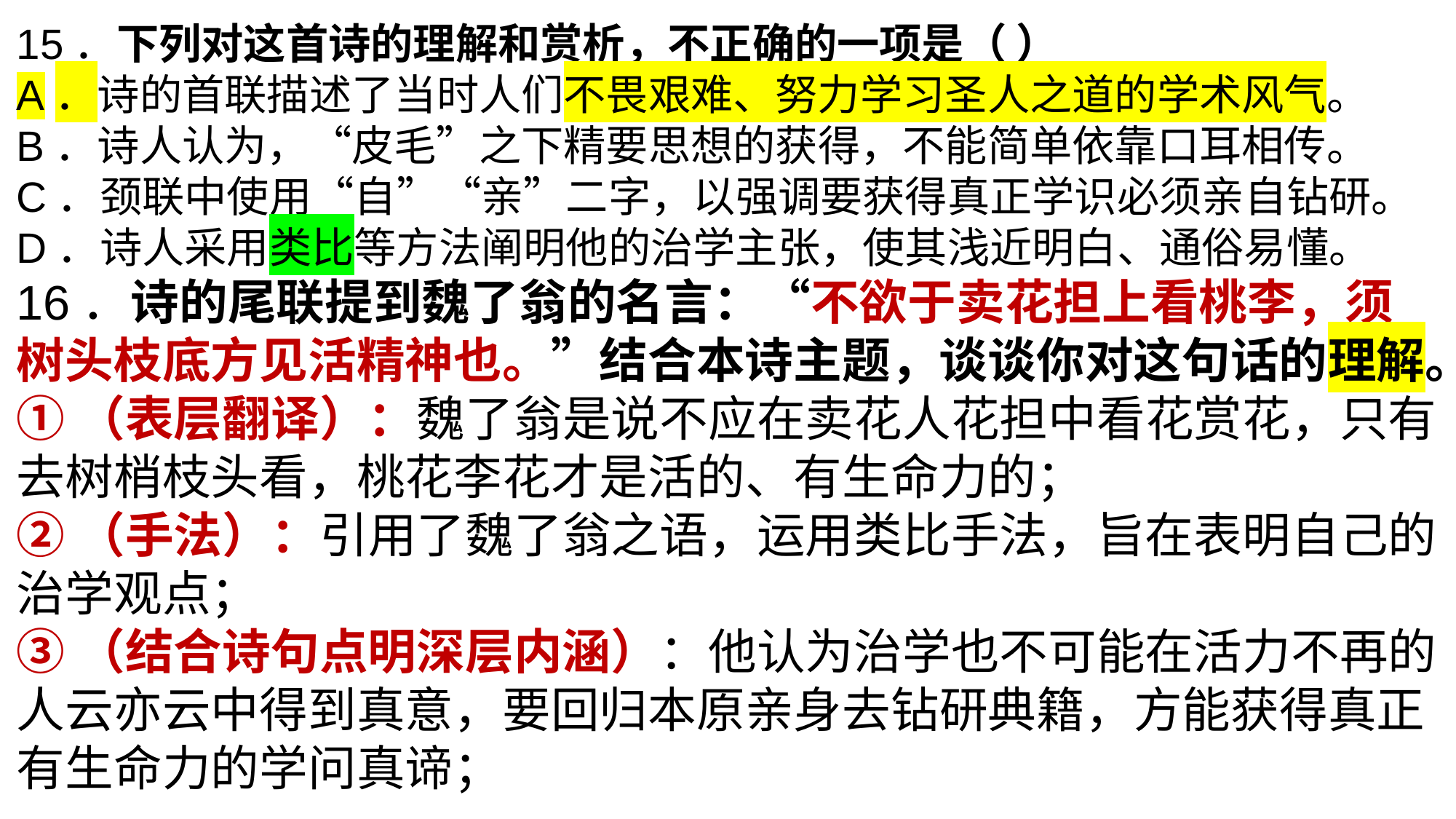

15．下列对这首诗的理解和赏析，不正确的一项是（ ）
A．诗的首联描述了当时人们不畏艰难、努力学习圣人之道的学术风气。
B．诗人认为，“皮毛”之下精要思想的获得，不能简单依靠口耳相传。
C．颈联中使用“自”“亲”二字，以强调要获得真正学识必须亲自钻研。
D．诗人采用类比等方法阐明他的治学主张，使其浅近明白、通俗易懂。
16．诗的尾联提到魏了翁的名言：“不欲于卖花担上看桃李，须树头枝底方见活精神也。”结合本诗主题，谈谈你对这句话的理解。
①（表层翻译）：魏了翁是说不应在卖花人花担中看花赏花，只有去树梢枝头看，桃花李花才是活的、有生命力的；
②（手法）：引用了魏了翁之语，运用类比手法，旨在表明自己的治学观点；
③（结合诗句点明深层内涵）：他认为治学也不可能在活力不再的人云亦云中得到真意，要回归本原亲身去钻研典籍，方能获得真正有生命力的学问真谛；